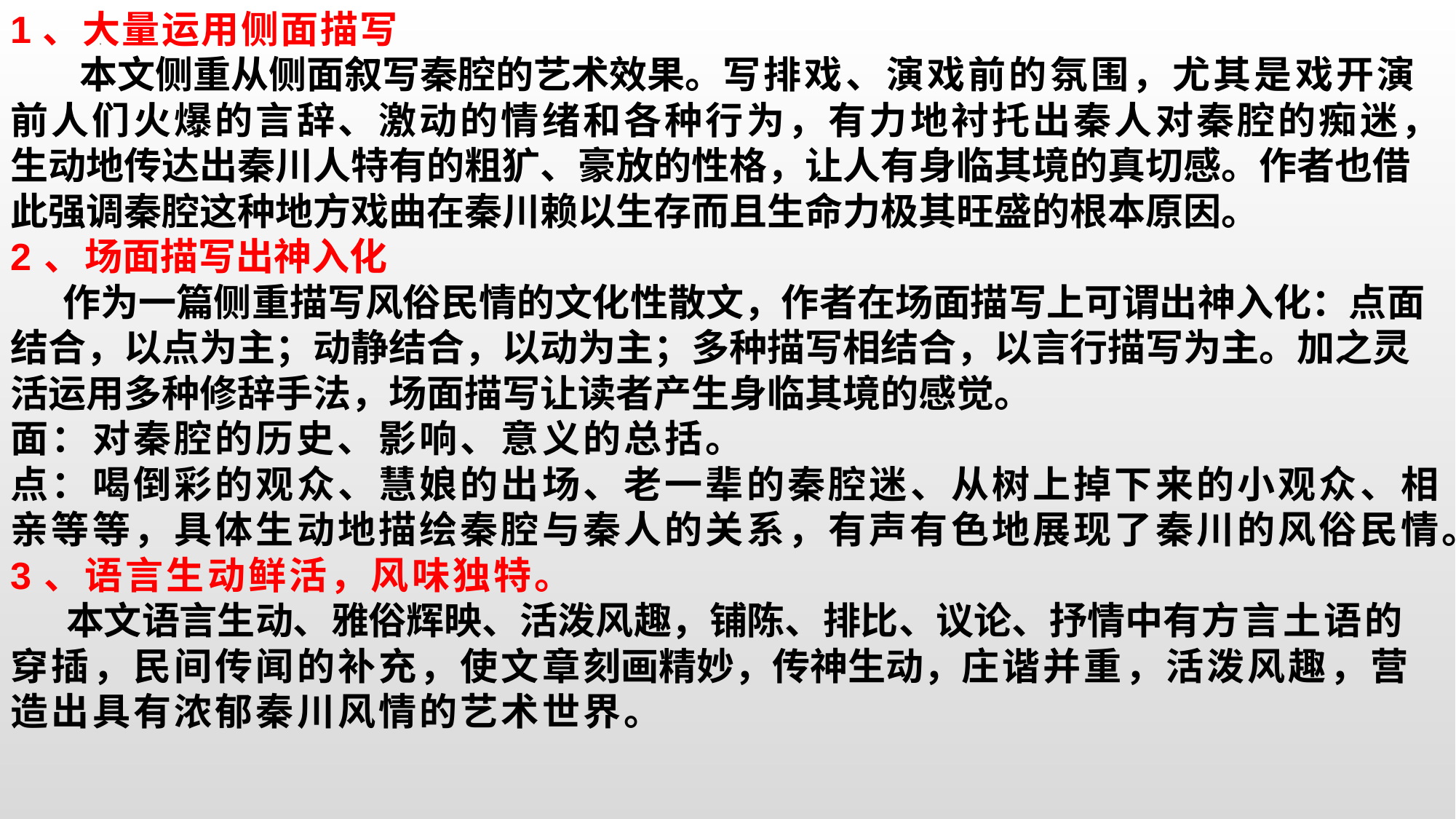

1、大量运用侧面描写
       本文侧重从侧面叙写秦腔的艺术效果。写排戏、演戏前的氛围，尤其是戏开演前人们火爆的言辞、激动的情绪和各种行为，有力地衬托出秦人对秦腔的痴迷，生动地传达出秦川人特有的粗犷、豪放的性格，让人有身临其境的真切感。作者也借此强调秦腔这种地方戏曲在秦川赖以生存而且生命力极其旺盛的根本原因。
2、场面描写出神入化
     作为一篇侧重描写风俗民情的文化性散文，作者在场面描写上可谓出神入化：点面结合，以点为主；动静结合，以动为主；多种描写相结合，以言行描写为主。加之灵活运用多种修辞手法，场面描写让读者产生身临其境的感觉。
面：对秦腔的历史、影响、意义的总括。
点：喝倒彩的观众、慧娘的出场、老一辈的秦腔迷、从树上掉下来的小观众、相亲等等，具体生动地描绘秦腔与秦人的关系，有声有色地展现了秦川的风俗民情。
3、语言生动鲜活，风味独特。
    本文语言生动、雅俗辉映、活泼风趣，铺陈、排比、议论、抒情中有方言土语的穿插，民间传闻的补充，使文章刻画精妙，传神生动，庄谐并重，活泼风趣，营造出具有浓郁秦川风情的艺术世界。